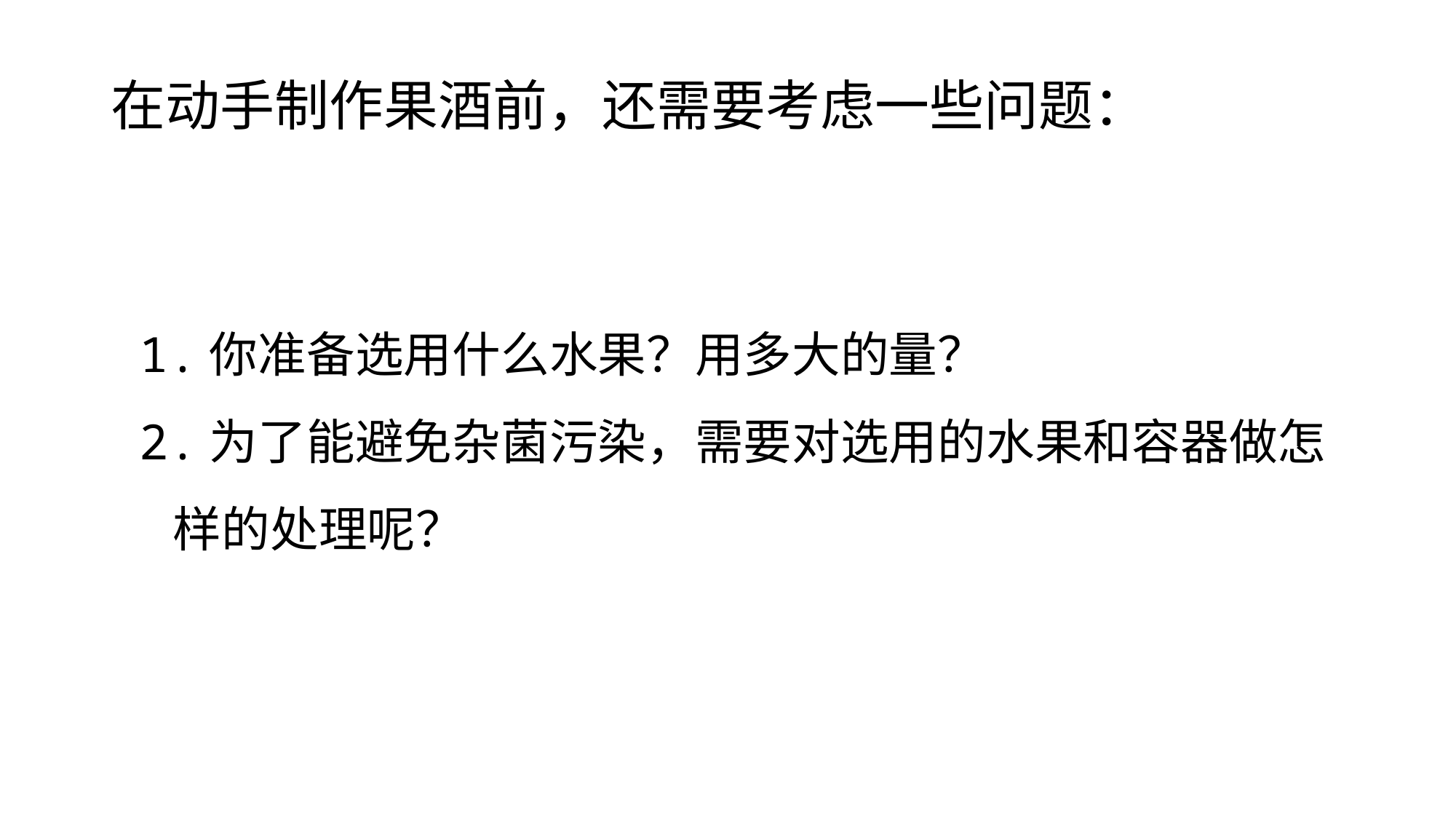

在动手制作果酒前，还需要考虑一些问题：
1.你准备选用什么水果？用多大的量？
2.为了能避免杂菌污染，需要对选用的水果和容器做怎
  样的处理呢？